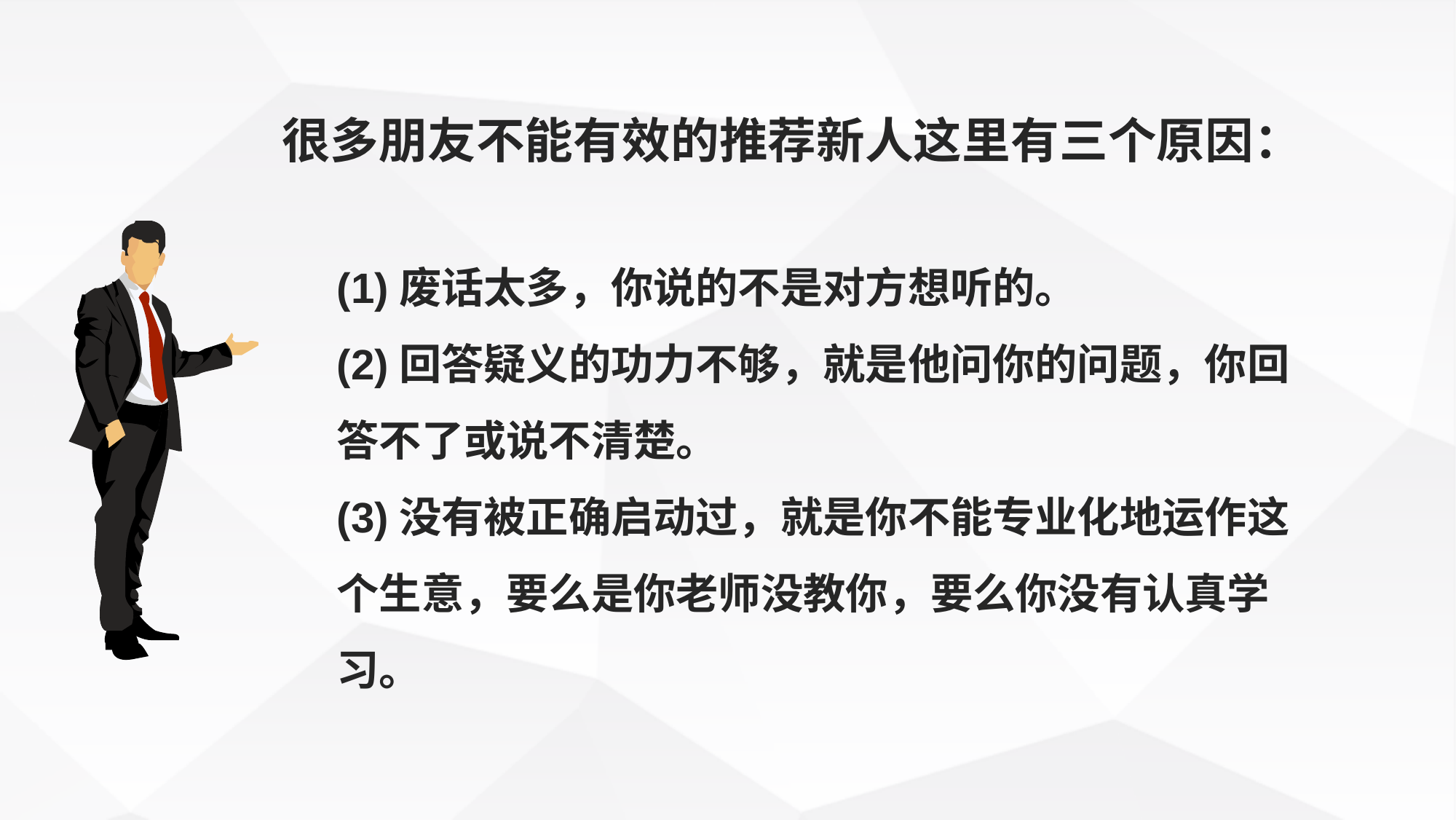

很多朋友不能有效的推荐新人这里有三个原因：

(1)废话太多，你说的不是对方想听的。
(2)回答疑义的功力不够，就是他问你的问题，你回答不了或说不清楚。
(3)没有被正确启动过，就是你不能专业化地运作这个生意，要么是你老师没教你，要么你没有认真学习。